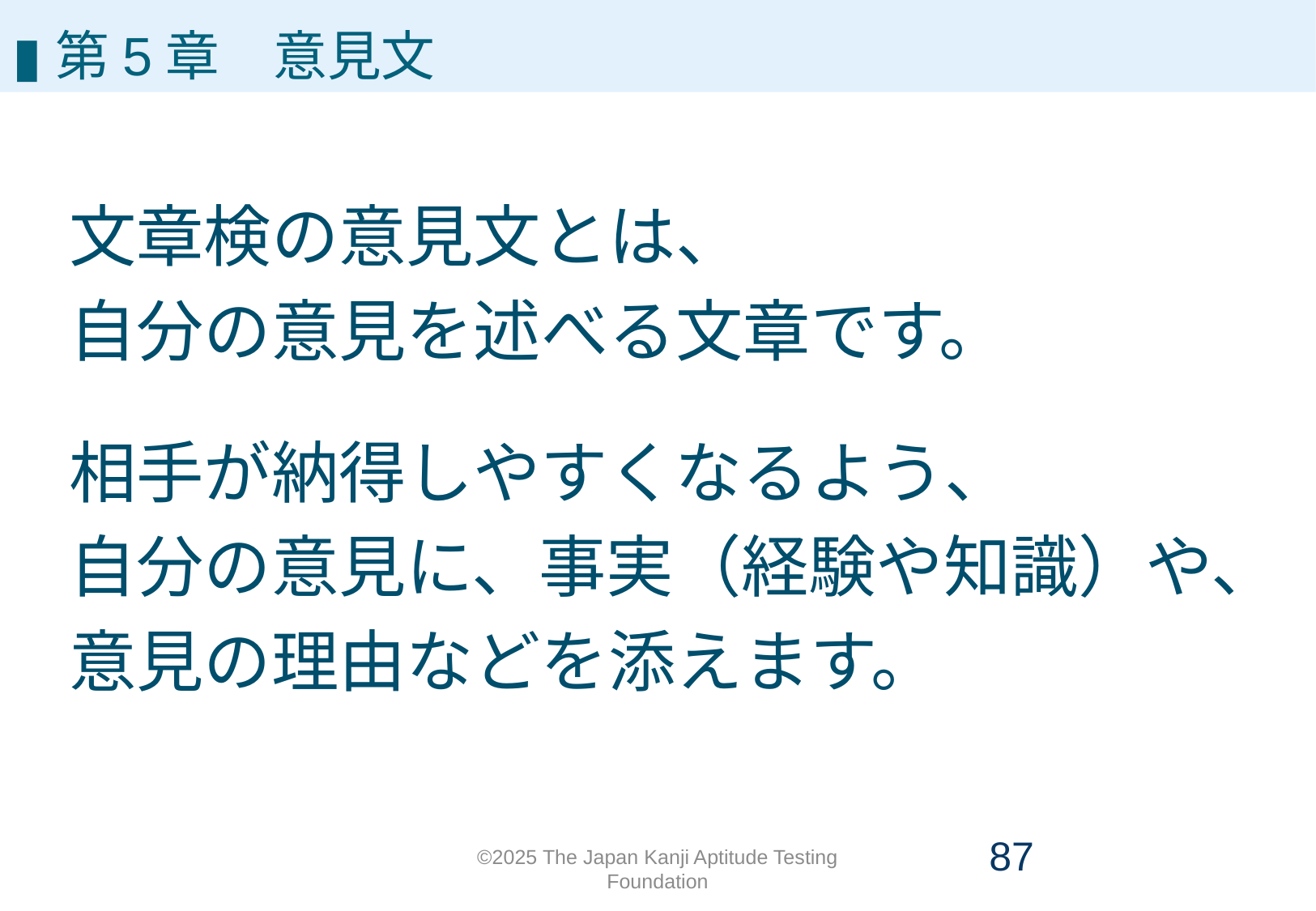

# 第5章
▮第5章　意見文
文章検の意見文とは、
自分の意見を述べる文章です。

相手が納得しやすくなるよう、
自分の意見に、事実（経験や知識）や、
意見の理由などを添えます。
©2025 The Japan Kanji Aptitude Testing Foundation
87